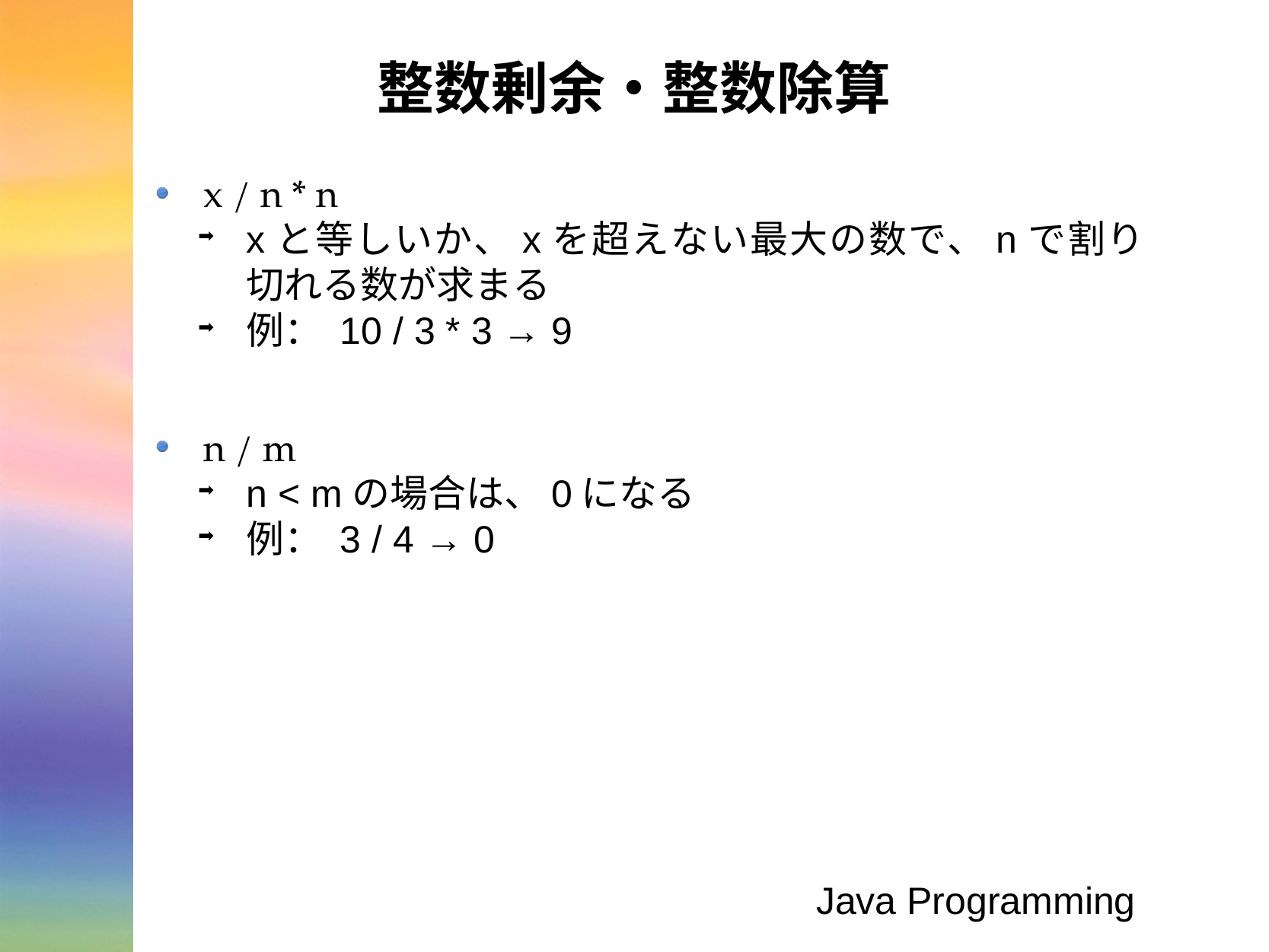

# 整数剰余・整数除算
x / n * n
xと等しいか、xを超えない最大の数で、nで割り切れる数が求まる
例： 10 / 3 * 3 → 9

n / m
n < mの場合は、0になる
例： 3 / 4 → 0